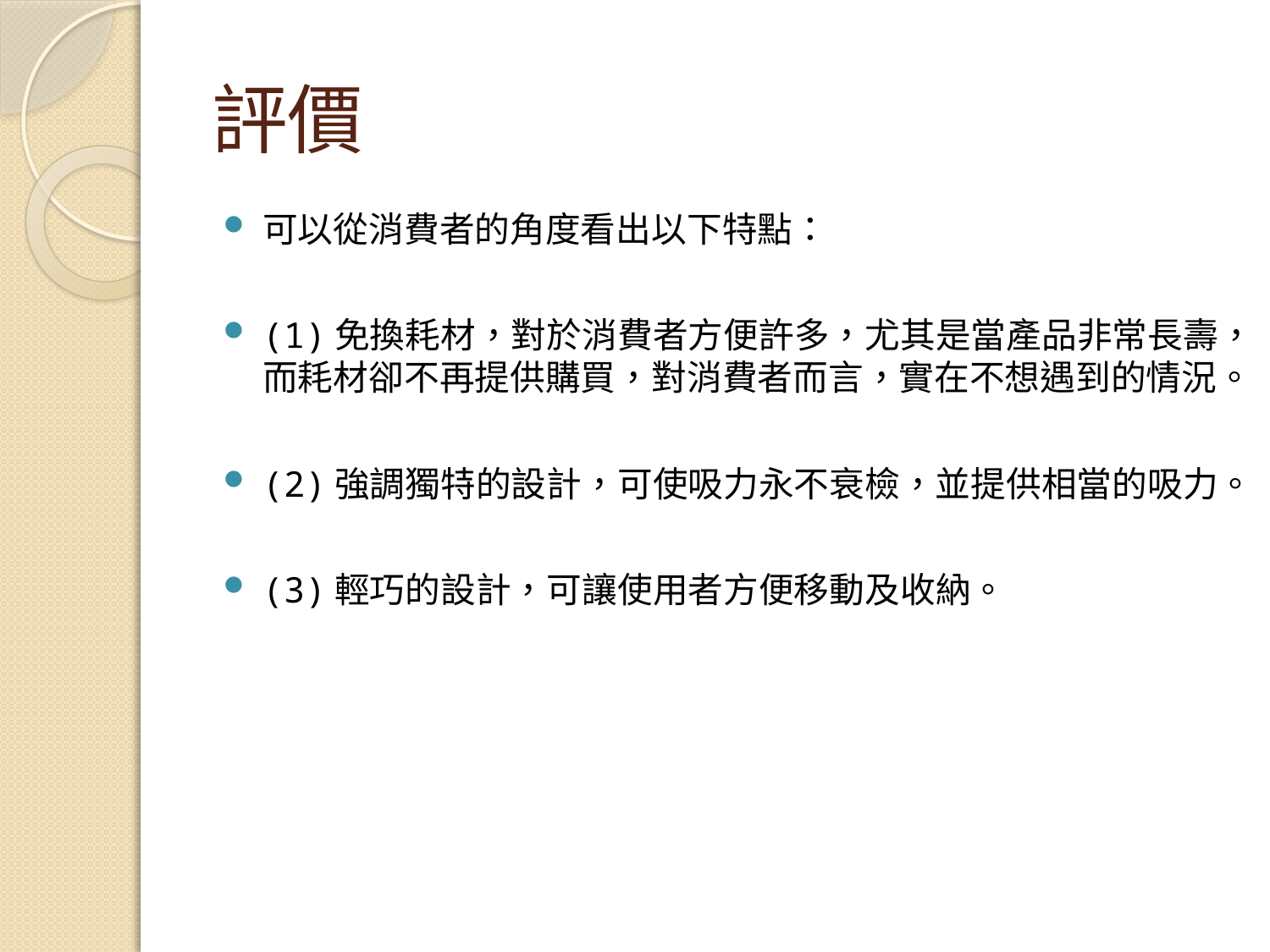

# 評價
可以從消費者的角度看出以下特點：

(1)免換耗材，對於消費者方便許多，尤其是當產品非常長壽，而耗材卻不再提供購買，對消費者而言，實在不想遇到的情況。

(2)強調獨特的設計，可使吸力永不衰檢，並提供相當的吸力。

(3)輕巧的設計，可讓使用者方便移動及收納。